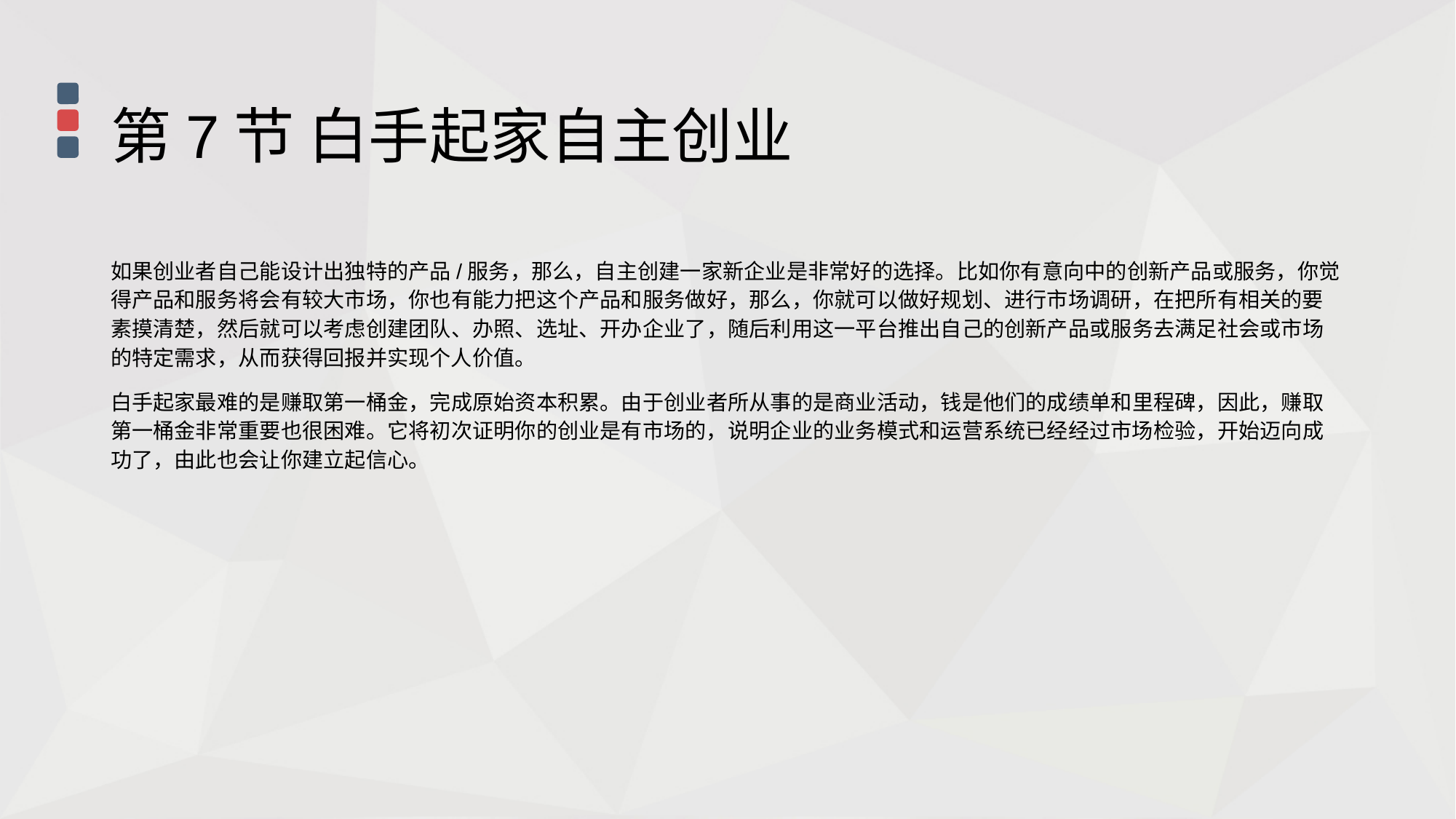

第7节 白手起家自主创业
如果创业者自己能设计出独特的产品/服务，那么，自主创建一家新企业是非常好的选择。比如你有意向中的创新产品或服务，你觉得产品和服务将会有较大市场，你也有能力把这个产品和服务做好，那么，你就可以做好规划、进行市场调研，在把所有相关的要素摸清楚，然后就可以考虑创建团队、办照、选址、开办企业了，随后利用这一平台推出自己的创新产品或服务去满足社会或市场的特定需求，从而获得回报并实现个人价值。
白手起家最难的是赚取第一桶金，完成原始资本积累。由于创业者所从事的是商业活动，钱是他们的成绩单和里程碑，因此，赚取第一桶金非常重要也很困难。它将初次证明你的创业是有市场的，说明企业的业务模式和运营系统已经经过市场检验，开始迈向成功了，由此也会让你建立起信心。